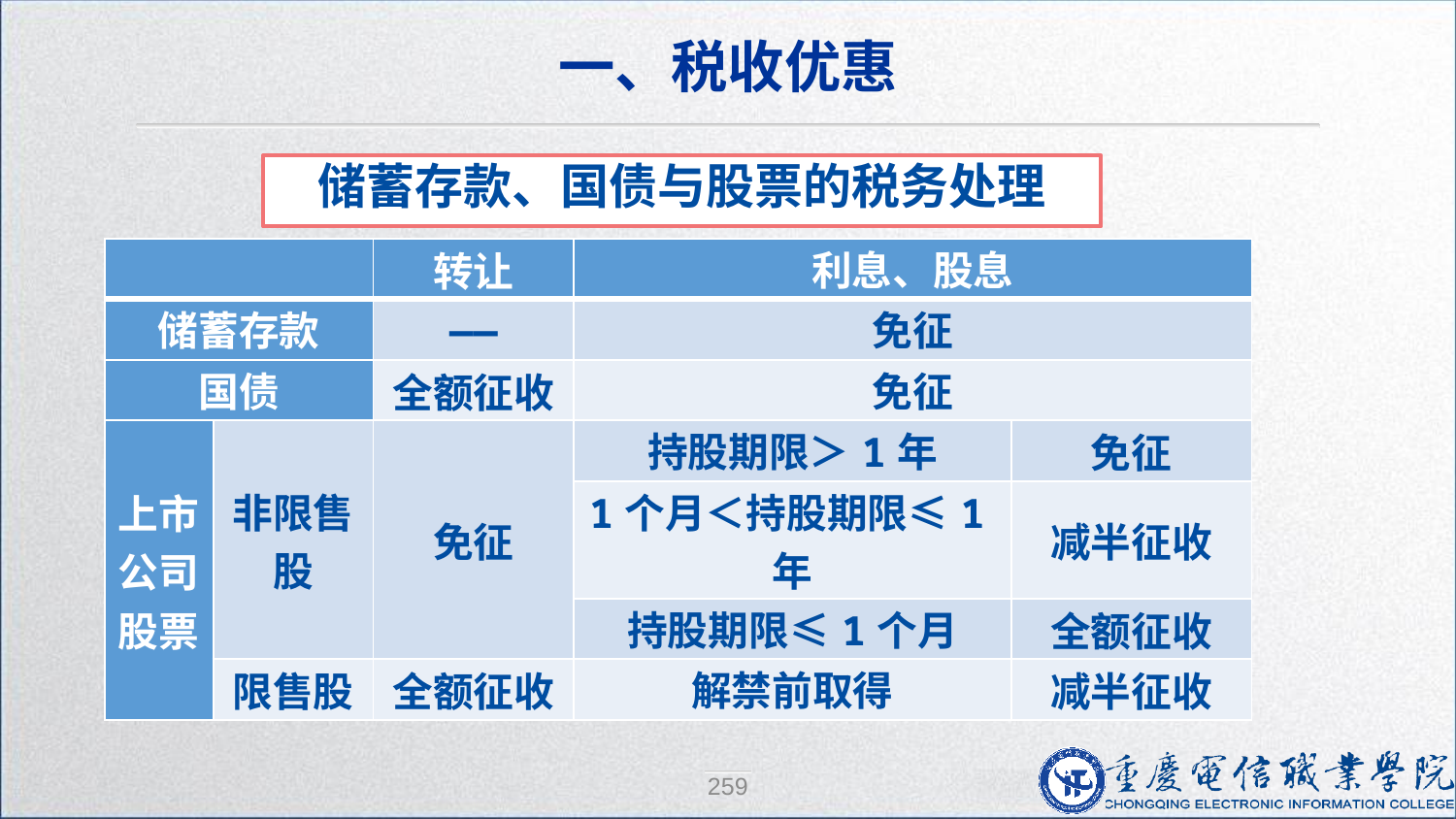

一、税收优惠
储蓄存款、国债与股票的税务处理
|  |  | 转让 | 利息、股息 |  |
| --- | --- | --- | --- | --- |
| 储蓄存款 |  | —— | 免征 |  |
| 国债 |  | 全额征收 | 免征 |  |
| 上市公司股票 | 非限售股 | 免征 | 持股期限＞1年 | 免征 |
|  |  |  | 1个月＜持股期限≤1年 | 减半征收 |
|  |  |  | 持股期限≤1个月 | 全额征收 |
|  | 限售股 | 全额征收 | 解禁前取得 | 减半征收 |
259